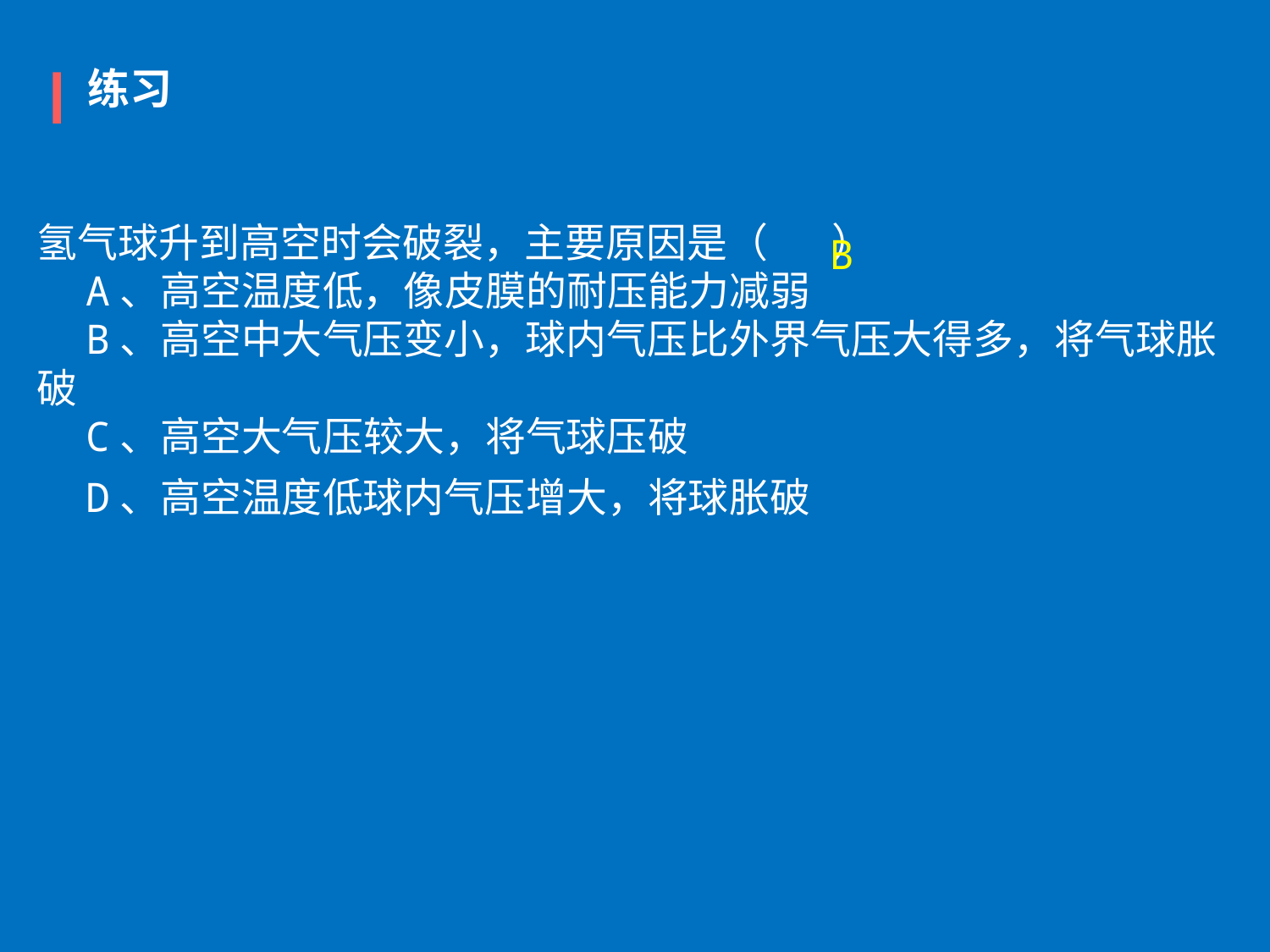

练习

B
氢气球升到高空时会破裂，主要原因是（       ）
  A、高空温度低，像皮膜的耐压能力减弱
  B、高空中大气压变小，球内气压比外界气压大得多，将气球胀破
  C、高空大气压较大，将气球压破
  D、高空温度低球内气压增大，将球胀破